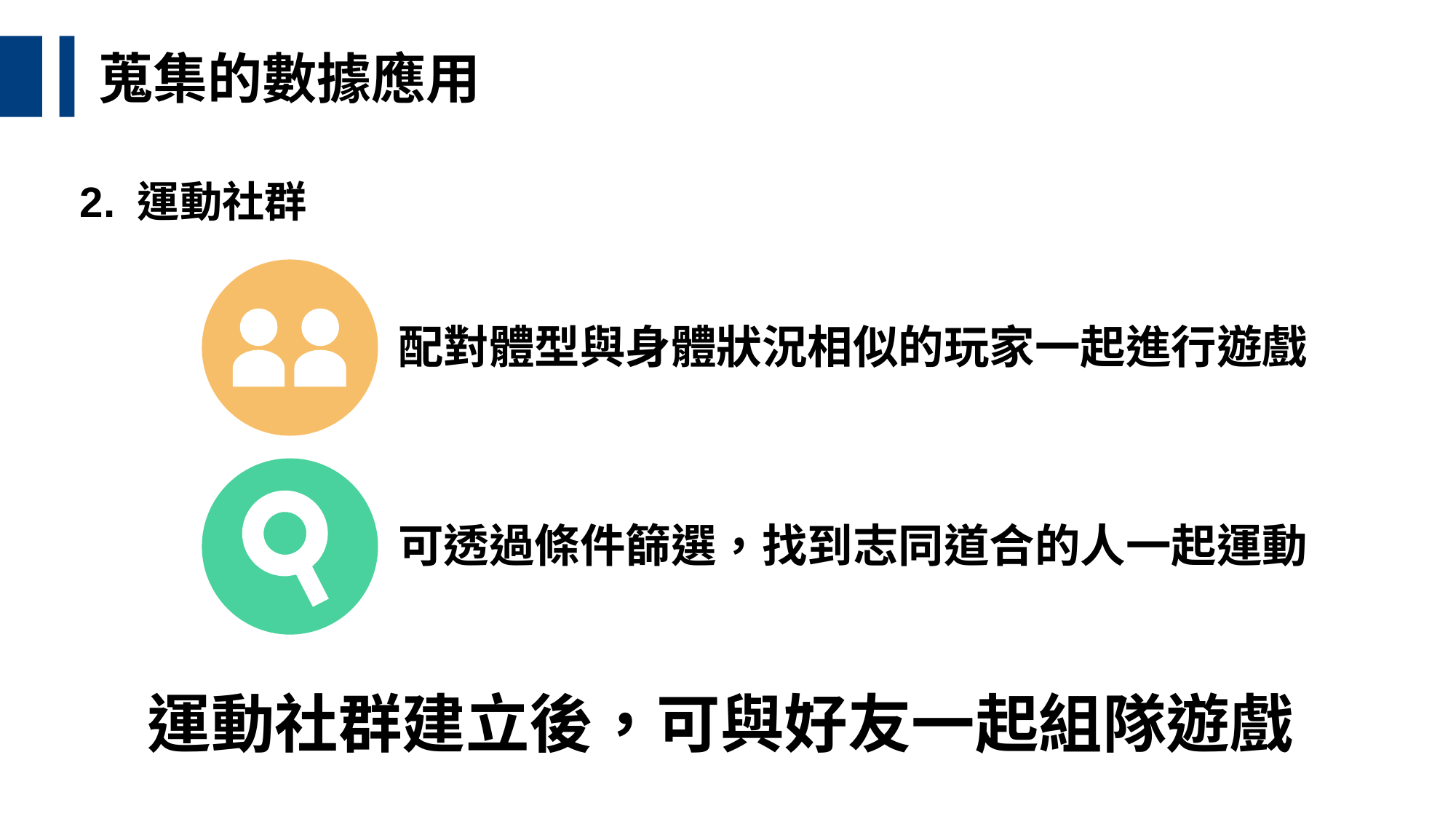

蒐集的數據應用
2. 運動社群

配對體型與身體狀況相似的玩家一起進行遊戲

可透過條件篩選，找到志同道合的人一起運動
運動社群建立後，可與好友一起組隊遊戲